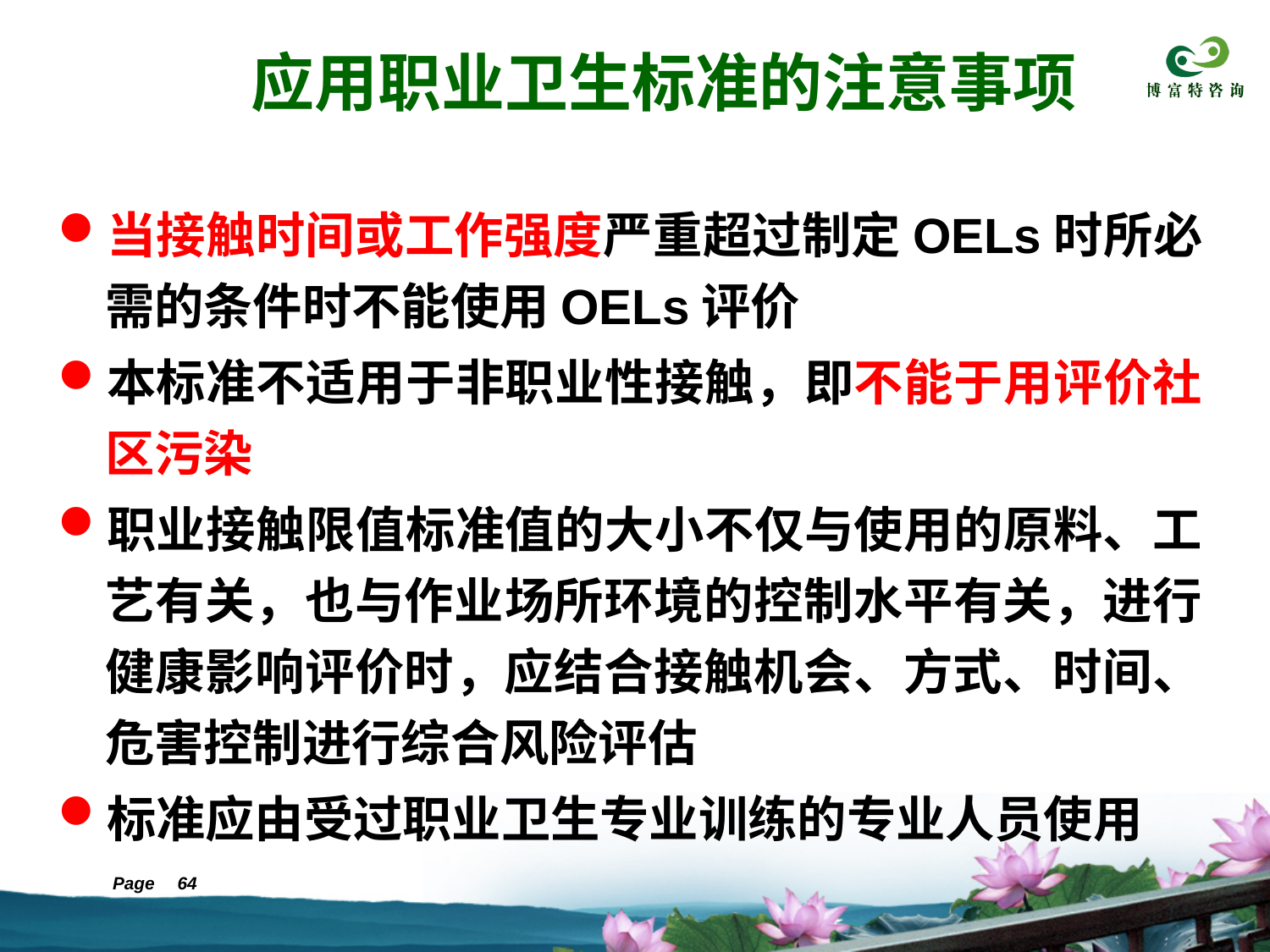

应用职业卫生标准的注意事项
当接触时间或工作强度严重超过制定OELs时所必需的条件时不能使用OELs评价
本标准不适用于非职业性接触，即不能于用评价社区污染
职业接触限值标准值的大小不仅与使用的原料、工艺有关，也与作业场所环境的控制水平有关，进行健康影响评价时，应结合接触机会、方式、时间、危害控制进行综合风险评估
标准应由受过职业卫生专业训练的专业人员使用